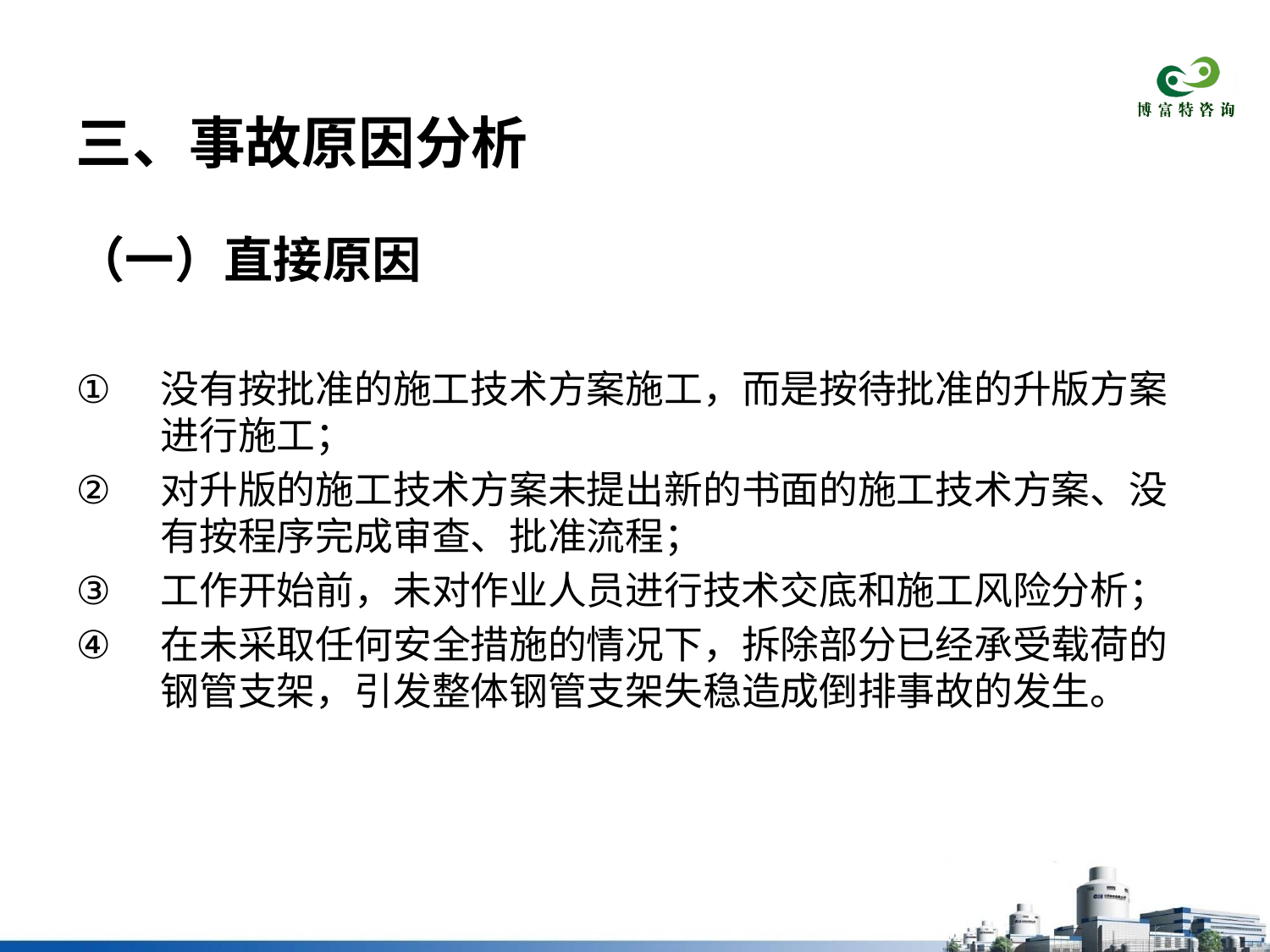

# 三、事故原因分析
（一）直接原因

没有按批准的施工技术方案施工，而是按待批准的升版方案进行施工；
对升版的施工技术方案未提出新的书面的施工技术方案、没有按程序完成审查、批准流程；
工作开始前，未对作业人员进行技术交底和施工风险分析；
在未采取任何安全措施的情况下，拆除部分已经承受载荷的钢管支架，引发整体钢管支架失稳造成倒排事故的发生。